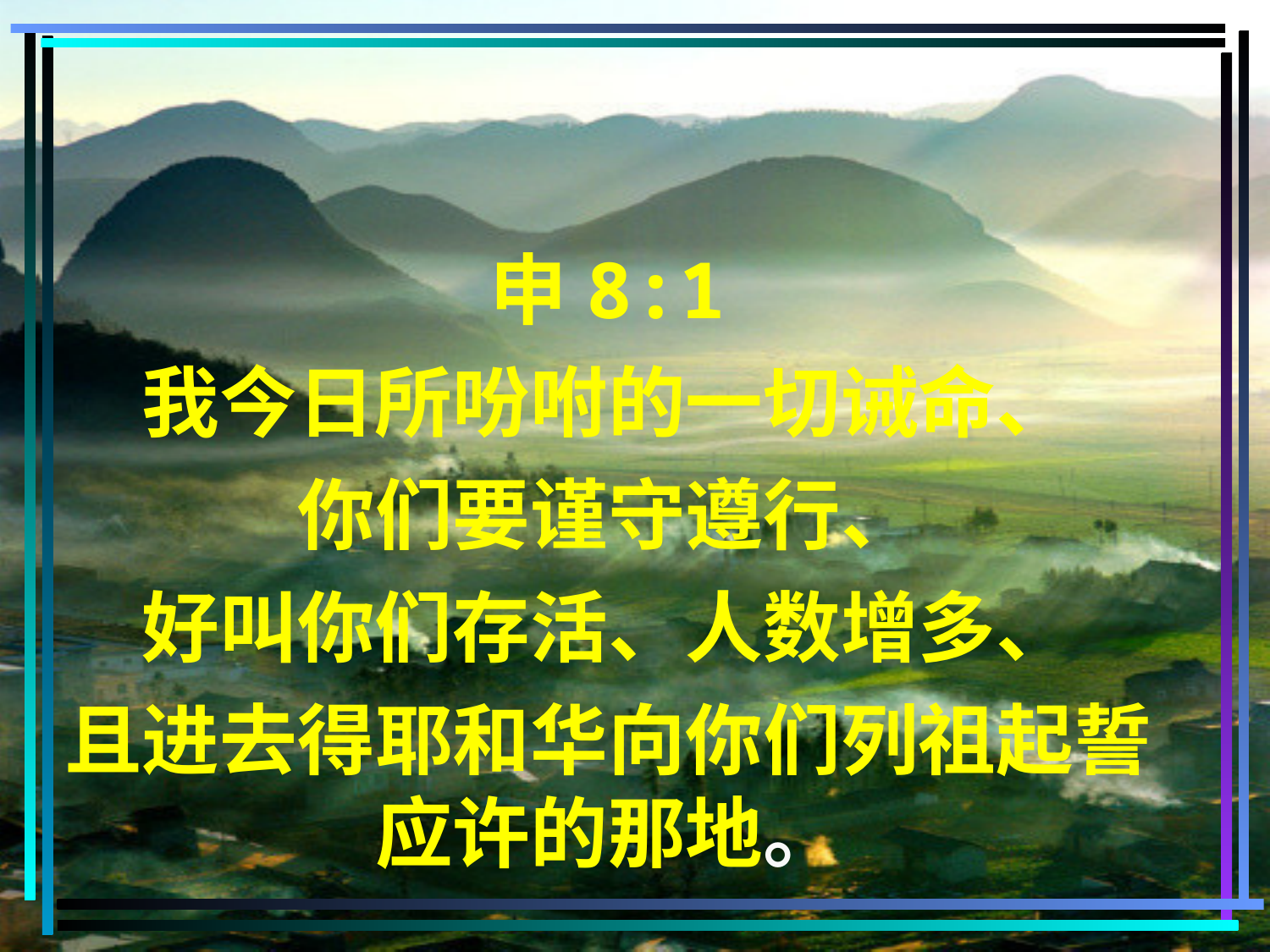

申8:1
我今日所吩咐的一切诫命、
你们要谨守遵行、
好叫你们存活、人数增多、
且进去得耶和华向你们列祖起誓应许的那地。